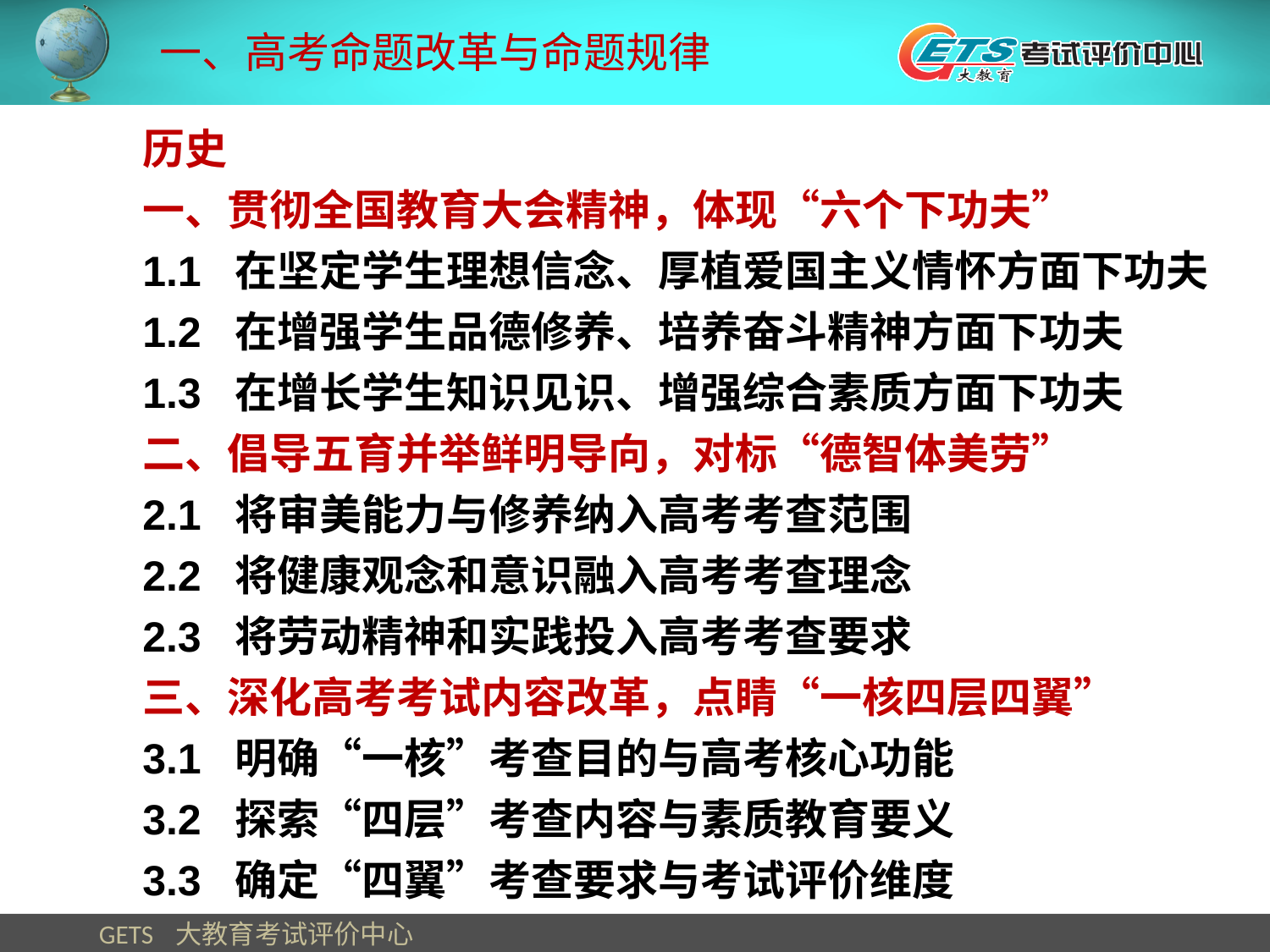

一、高考命题改革与命题规律
历史
一、贯彻全国教育大会精神，体现“六个下功夫”
1.1  在坚定学生理想信念、厚植爱国主义情怀方面下功夫
1.2  在增强学生品德修养、培养奋斗精神方面下功夫
1.3  在增长学生知识见识、增强综合素质方面下功夫
二、倡导五育并举鲜明导向，对标“德智体美劳”
2.1  将审美能力与修养纳入高考考查范围
2.2  将健康观念和意识融入高考考查理念
2.3  将劳动精神和实践投入高考考查要求
三、深化高考考试内容改革，点睛“一核四层四翼”
3.1  明确“一核”考查目的与高考核心功能
3.2  探索“四层”考查内容与素质教育要义
3.3  确定“四翼”考查要求与考试评价维度